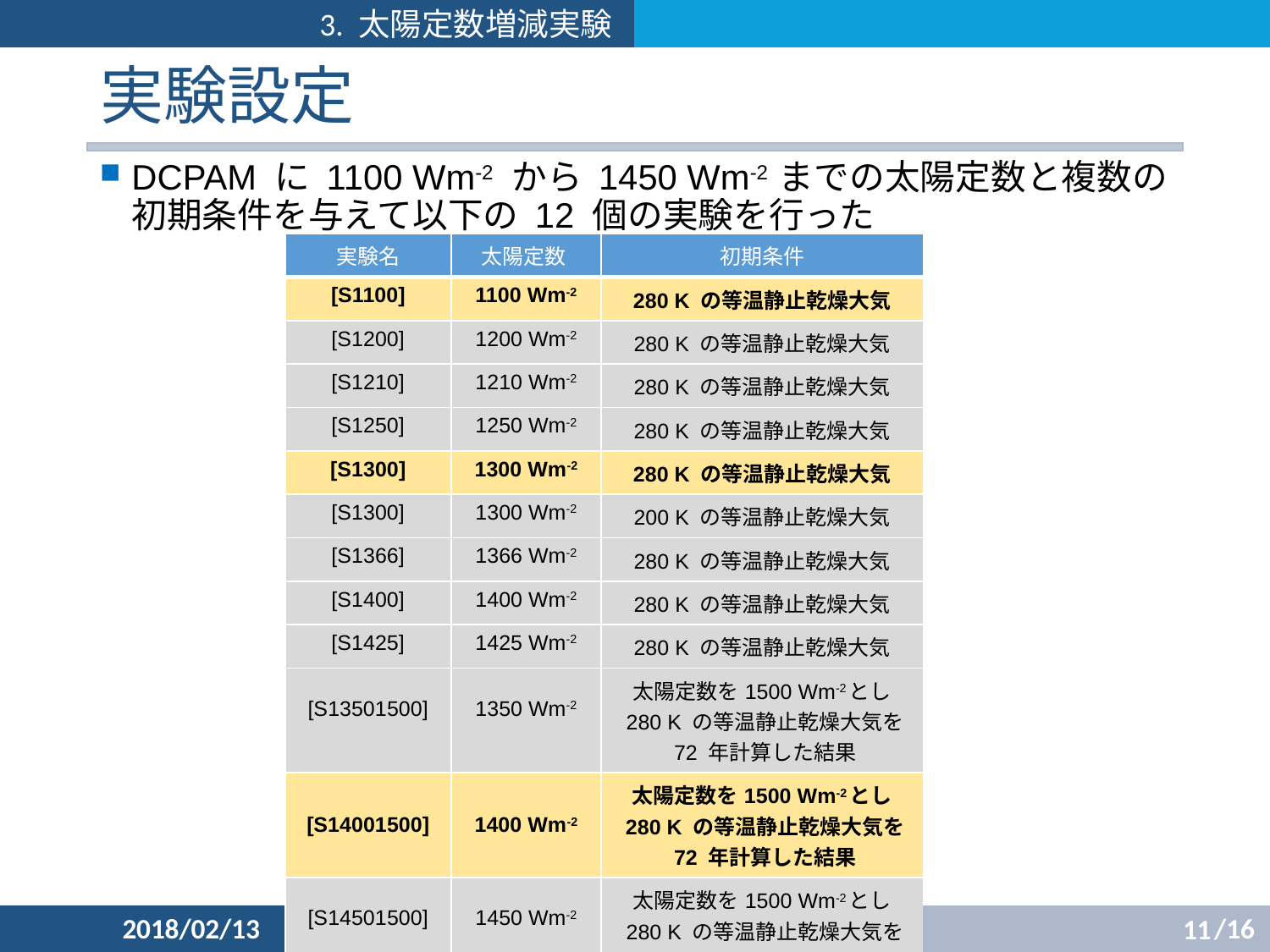

# 実験設定
DCPAM に 1100 Wm-2 から 1450 Wm-2 までの太陽定数と複数の初期条件を与えて以下の 12 個の実験を行った

| 実験名 | 太陽定数 | 初期条件 |
| --- | --- | --- |
| [S1100] | 1100 Wm-2 | 280 K の等温静止乾燥大気 |
| [S1200] | 1200 Wm-2 | 280 K の等温静止乾燥大気 |
| [S1210] | 1210 Wm-2 | 280 K の等温静止乾燥大気 |
| [S1250] | 1250 Wm-2 | 280 K の等温静止乾燥大気 |
| [S1300] | 1300 Wm-2 | 280 K の等温静止乾燥大気 |
| [S1300] | 1300 Wm-2 | 200 K の等温静止乾燥大気 |
| [S1366] | 1366 Wm-2 | 280 K の等温静止乾燥大気 |
| [S1400] | 1400 Wm-2 | 280 K の等温静止乾燥大気 |
| [S1425] | 1425 Wm-2 | 280 K の等温静止乾燥大気 |
| [S13501500] | 1350 Wm-2 | 太陽定数を1500 Wm-2とし 280 K の等温静止乾燥大気を 72 年計算した結果 |
| [S14001500] | 1400 Wm-2 | 太陽定数を1500 Wm-2とし 280 K の等温静止乾燥大気を 72 年計算した結果 |
| [S14501500] | 1450 Wm-2 | 太陽定数を1500 Wm-2とし 280 K の等温静止乾燥大気を 72 年計算した結果 |
2018/02/13
11
修士論文審査会